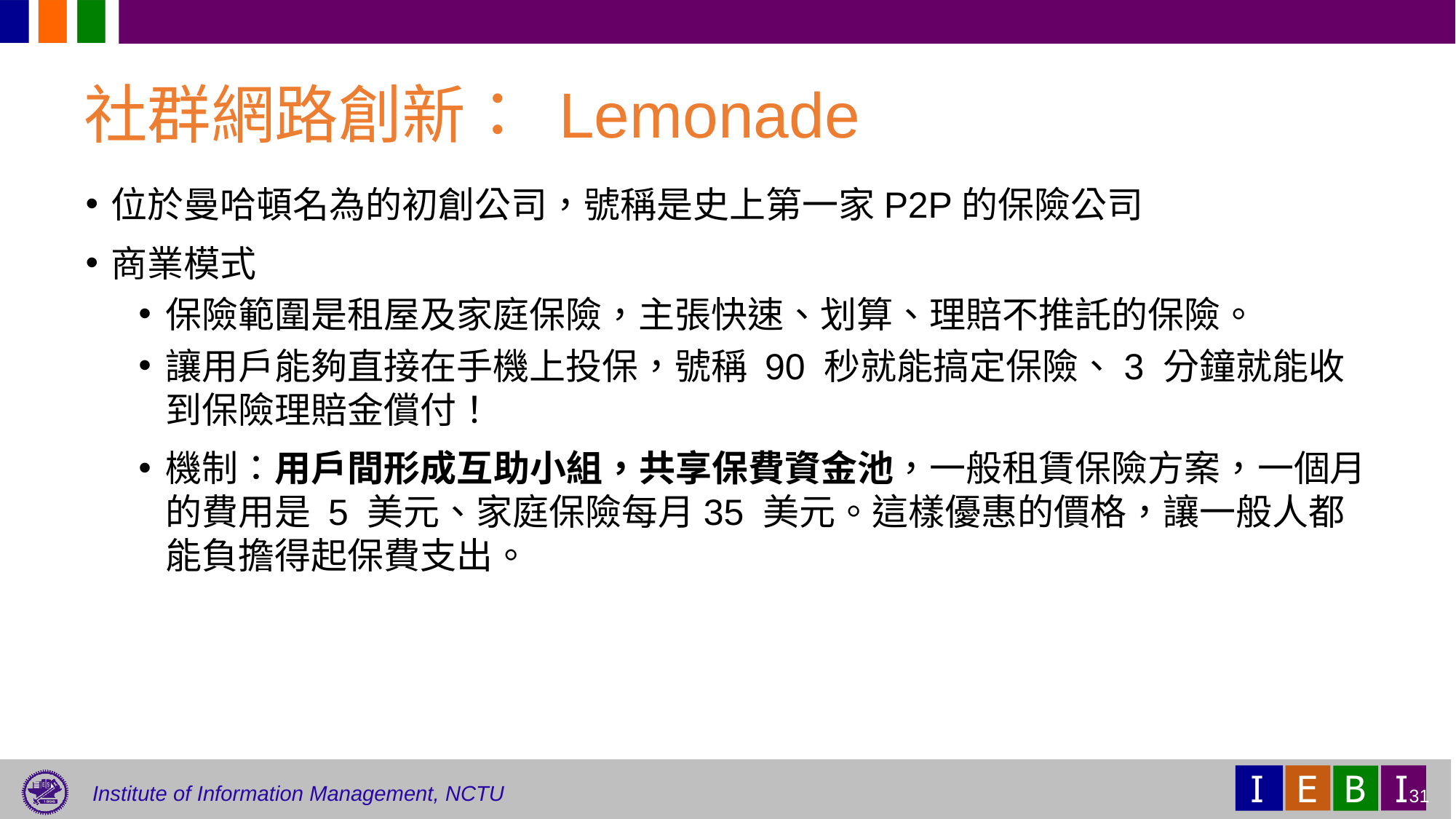

# 社群網路創新： Lemonade
位於曼哈頓名為的初創公司，號稱是史上第一家P2P的保險公司
商業模式
保險範圍是租屋及家庭保險，主張快速、划算、理賠不推託的保險。
讓用戶能夠直接在手機上投保，號稱 90 秒就能搞定保險、3 分鐘就能收到保險理賠金償付！
機制：用戶間形成互助小組，共享保費資金池，一般租賃保險方案，一個月的費用是 5 美元、家庭保險每月35 美元。這樣優惠的價格，讓一般人都能負擔得起保費支出。

31